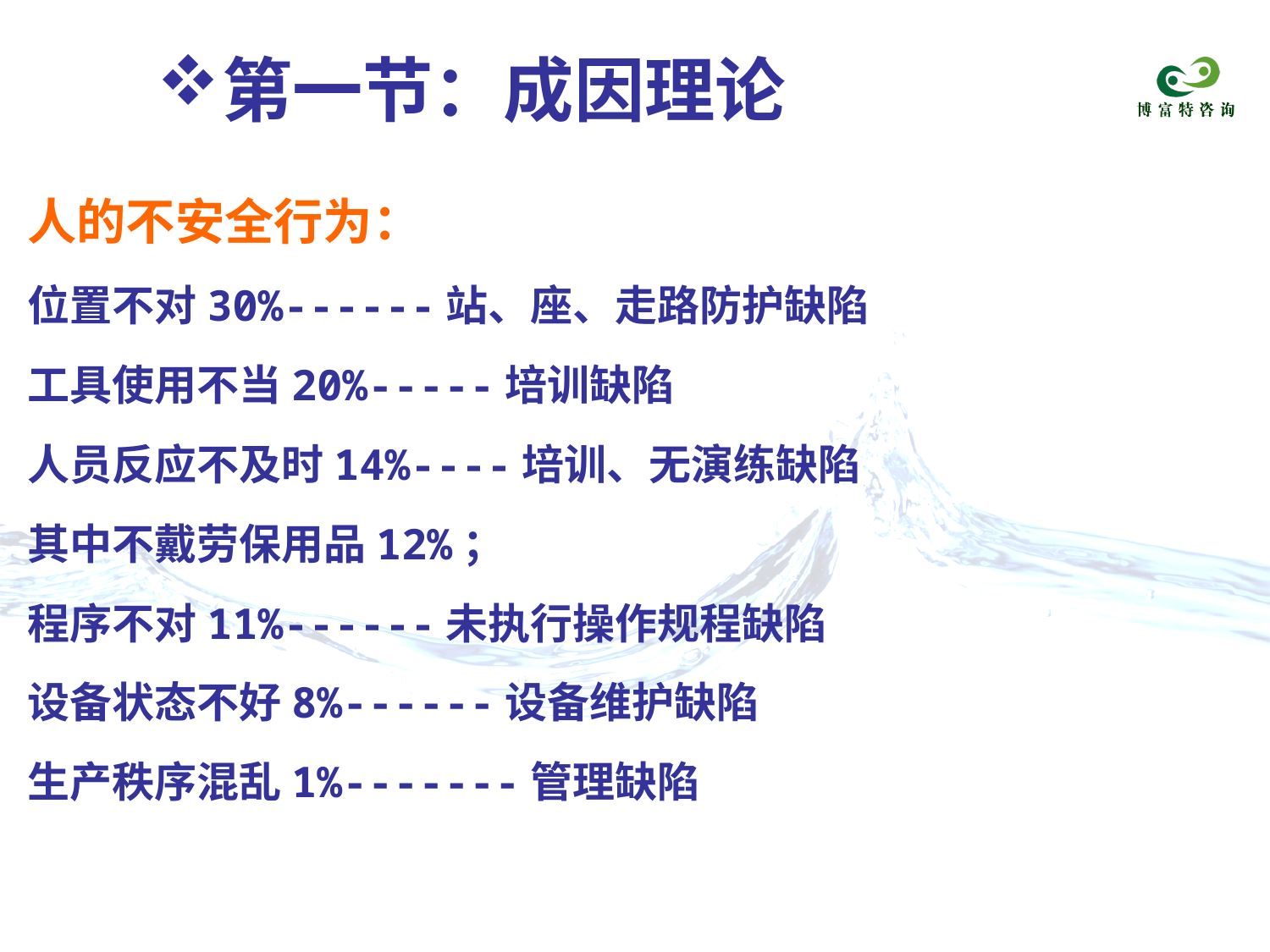

第一节：成因理论

人的不安全行为：
位置不对30%------站、座、走路防护缺陷
工具使用不当20%-----培训缺陷
人员反应不及时14%----培训、无演练缺陷
其中不戴劳保用品12%；
程序不对11%------未执行操作规程缺陷
设备状态不好8%------设备维护缺陷
生产秩序混乱1%-------管理缺陷